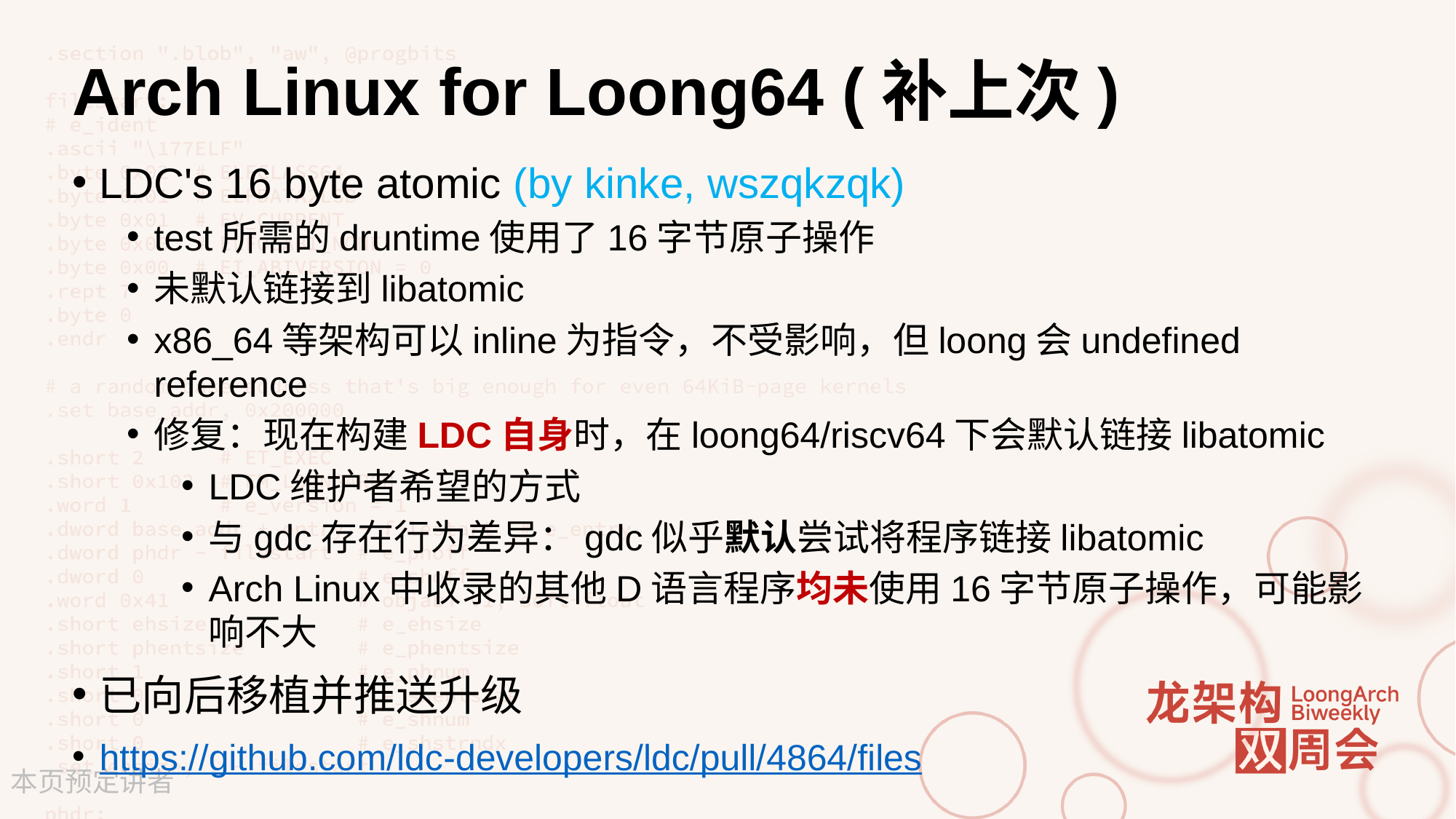

# Arch Linux for Loong64 (补上次)
LDC's 16 byte atomic (by kinke, wszqkzqk)
test所需的druntime使用了16字节原子操作
未默认链接到libatomic
x86_64等架构可以inline为指令，不受影响，但loong会undefined reference
修复：现在构建LDC自身时，在loong64/riscv64下会默认链接libatomic
LDC维护者希望的方式
与gdc存在行为差异：gdc似乎默认尝试将程序链接libatomic
Arch Linux中收录的其他D语言程序均未使用16字节原子操作，可能影响不大
已向后移植并推送升级
https://github.com/ldc-developers/ldc/pull/4864/files